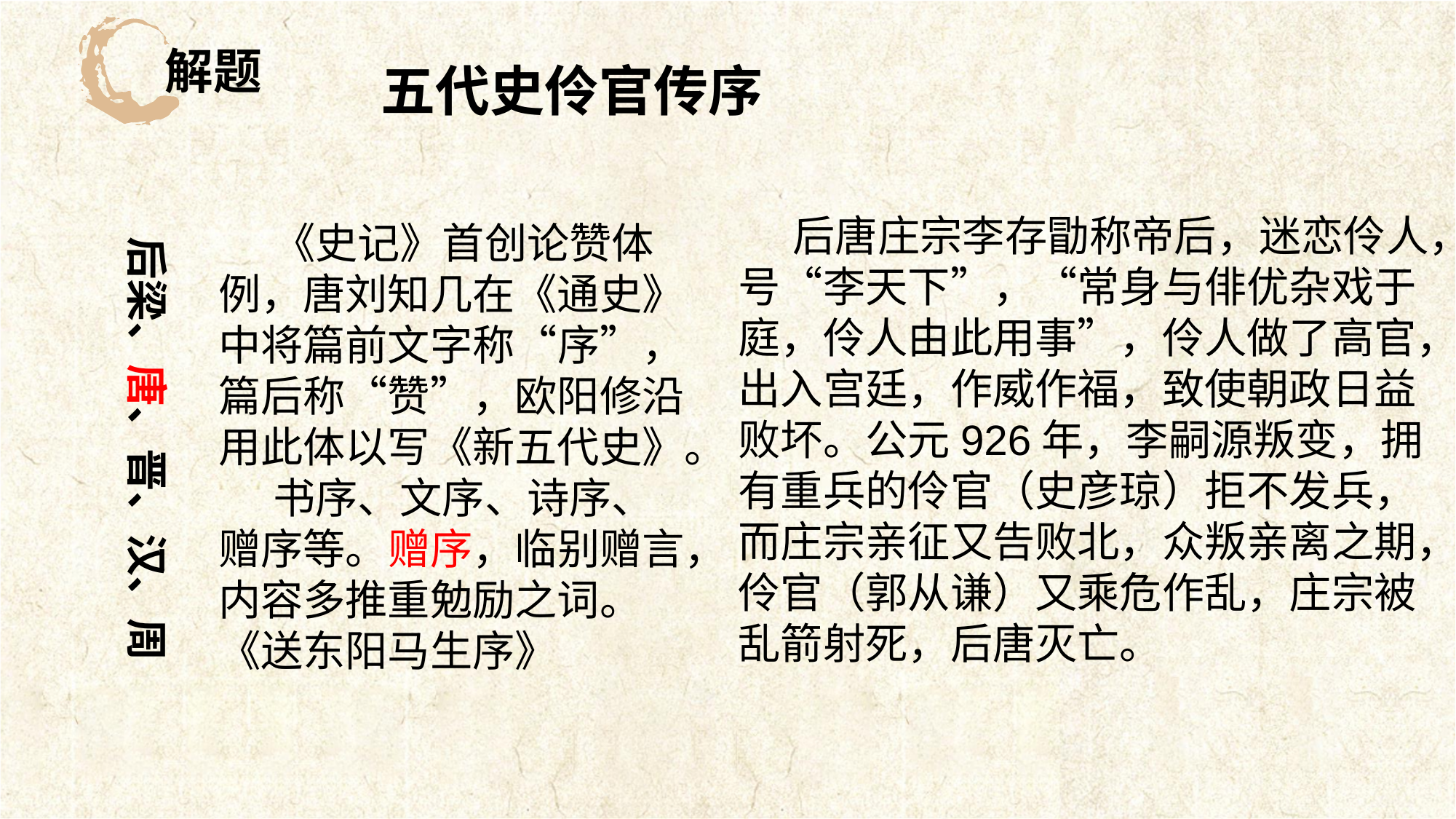

解题
五代史伶官传序
后唐庄宗李存勖称帝后，迷恋伶人，号“李天下”，“常身与俳优杂戏于庭，伶人由此用事”，伶人做了高官，出入宫廷，作威作福，致使朝政日益败坏。公元926年，李嗣源叛变，拥有重兵的伶官（史彦琼）拒不发兵，而庄宗亲征又告败北，众叛亲离之期，伶官（郭从谦）又乘危作乱，庄宗被乱箭射死，后唐灭亡。

《史记》首创论赞体例，唐刘知几在《通史》中将篇前文字称“序”，篇后称“赞”，欧阳修沿用此体以写《新五代史》。
书序、文序、诗序、赠序等。赠序，临别赠言，内容多推重勉励之词。《送东阳马生序》

后梁、唐、晋、汉、周